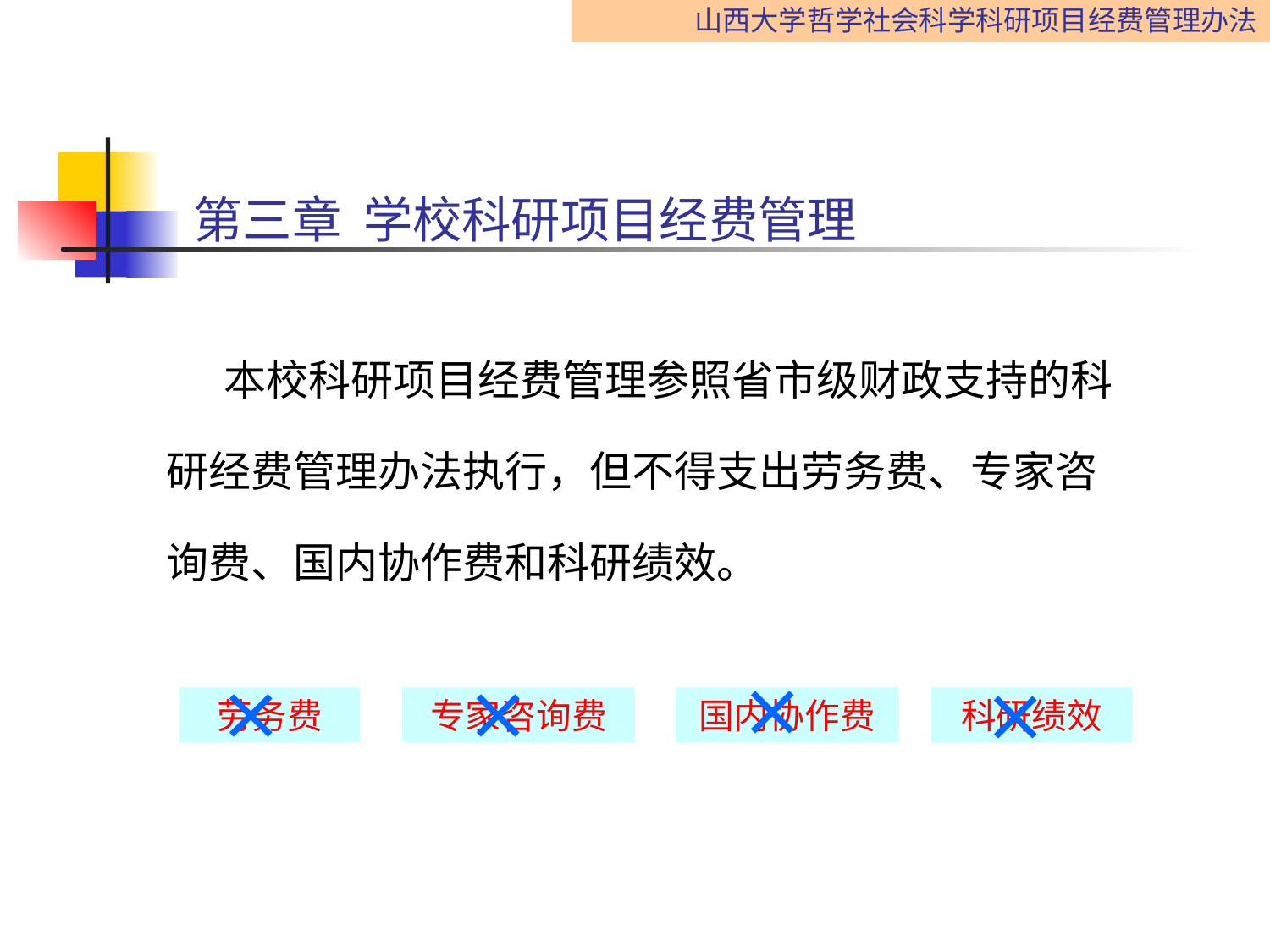

山西大学哲学社会科学科研项目经费管理办法
第三章  学校科研项目经费管理
          本校科研项目经费管理参照省市级财政支持的科研经费管理办法执行，但不得支出劳务费、专家咨询费、国内协作费和科研绩效。
×
×
×
×
劳务费
专家咨询费
国内协作费
科研绩效